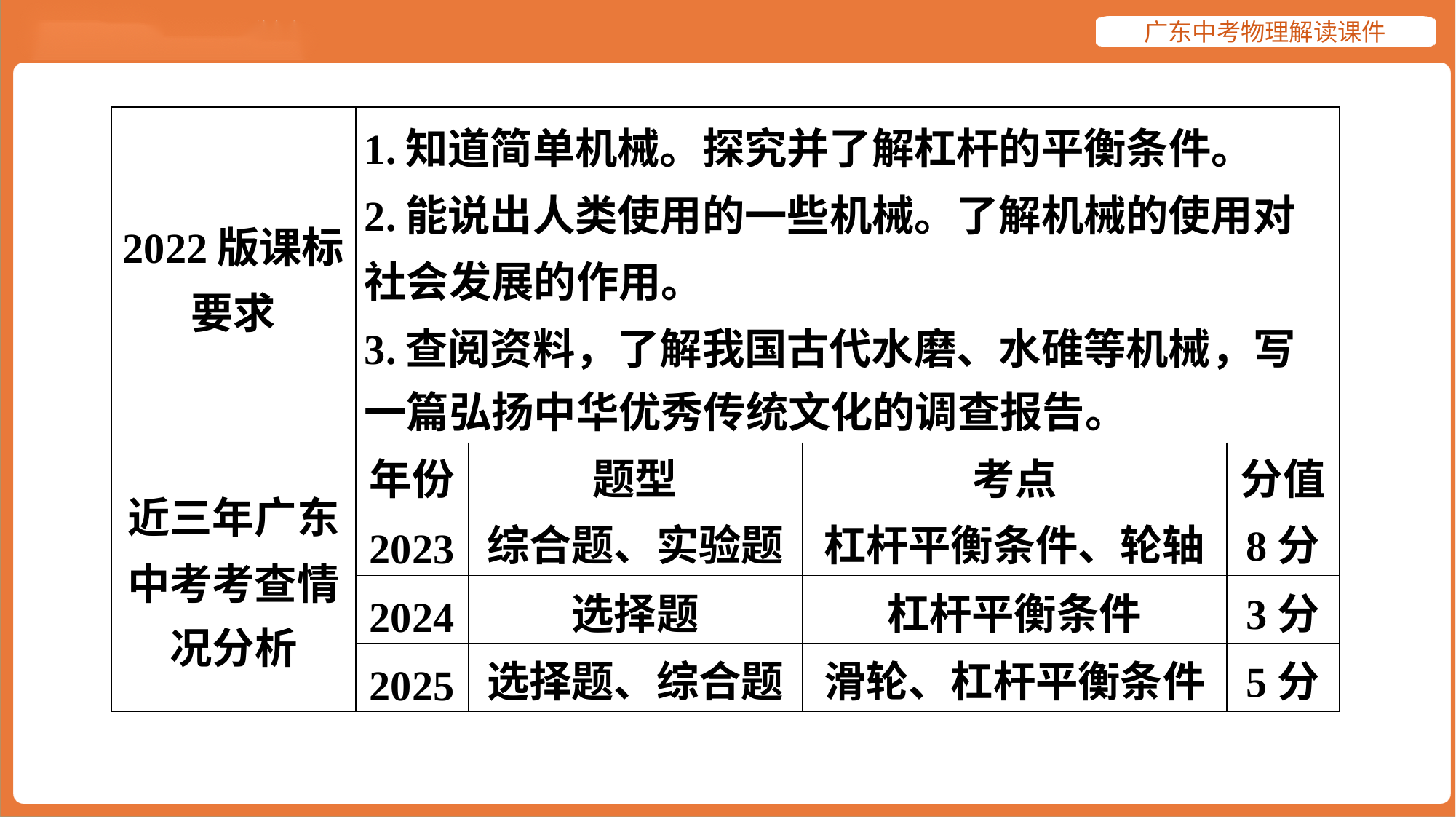

| 2022版课标 要求 | 1.知道简单机械。探究并了解杠杆的平衡条件。 2.能说出人类使用的一些机械。了解机械的使用对 社会发展的作用。 3.查阅资料，了解我国古代水磨、水碓等机械，写 一篇弘扬中华优秀传统文化的调查报告。 |  |  |  |
| --- | --- | --- | --- | --- |
| 近三年广东 中考考查情 况分析 | 年份 | 题型 | 考点 | 分值 |
|  | 2023 | 综合题、实验题 | 杠杆平衡条件、轮轴 | 8分 |
|  | 2024 | 选择题 | 杠杆平衡条件 | 3分 |
|  | 2025 | 选择题、综合题 | 滑轮、杠杆平衡条件 | 5分 |